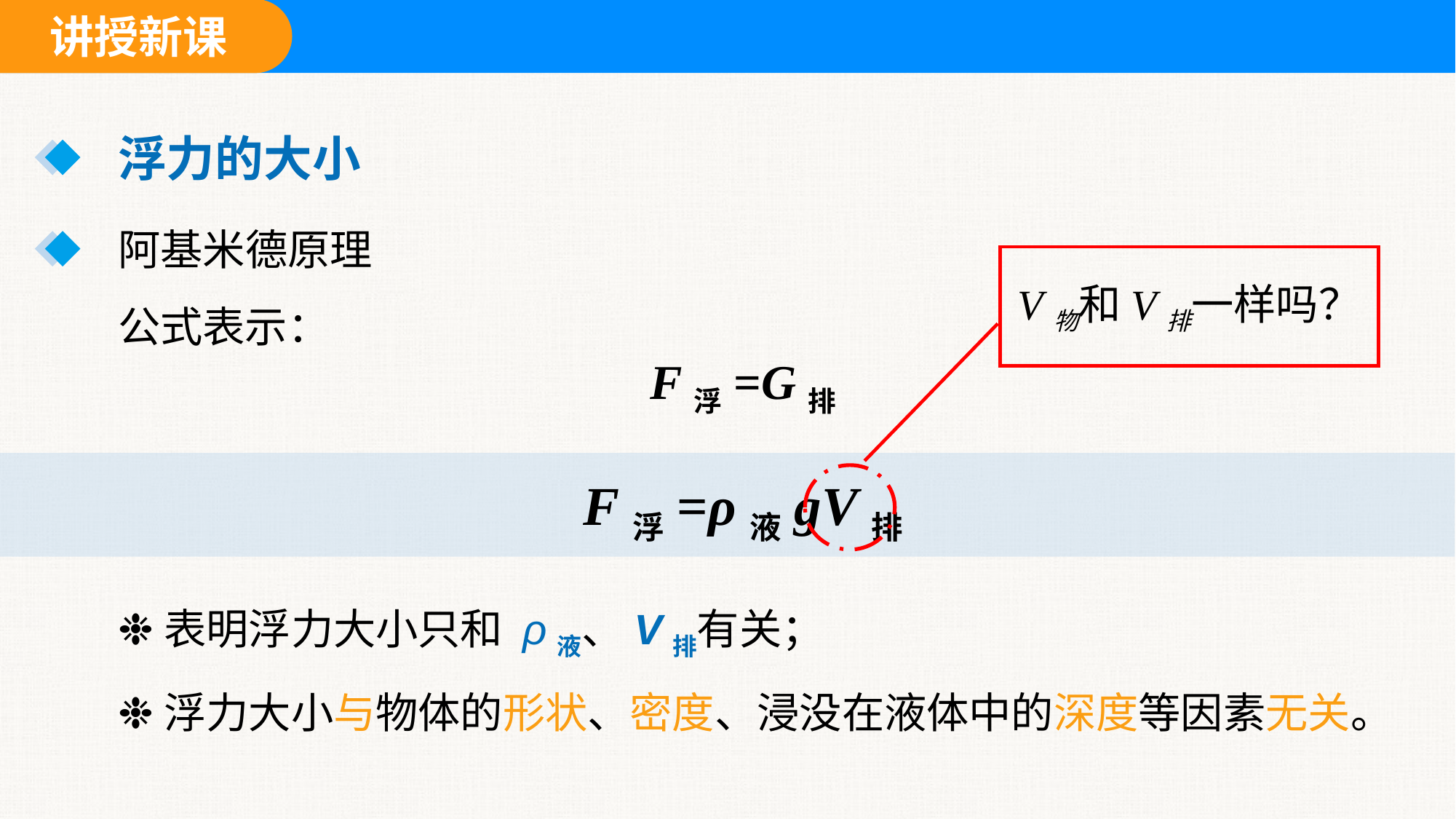

浮力的大小

阿基米德原理

V物和V排一样吗？
公式表示：
F浮=G排

F浮=ρ液gV排

❉表明浮力大小只和 ρ液、V排有关；
❉浮力大小与物体的形状、密度、浸没在液体中的深度等因素无关。